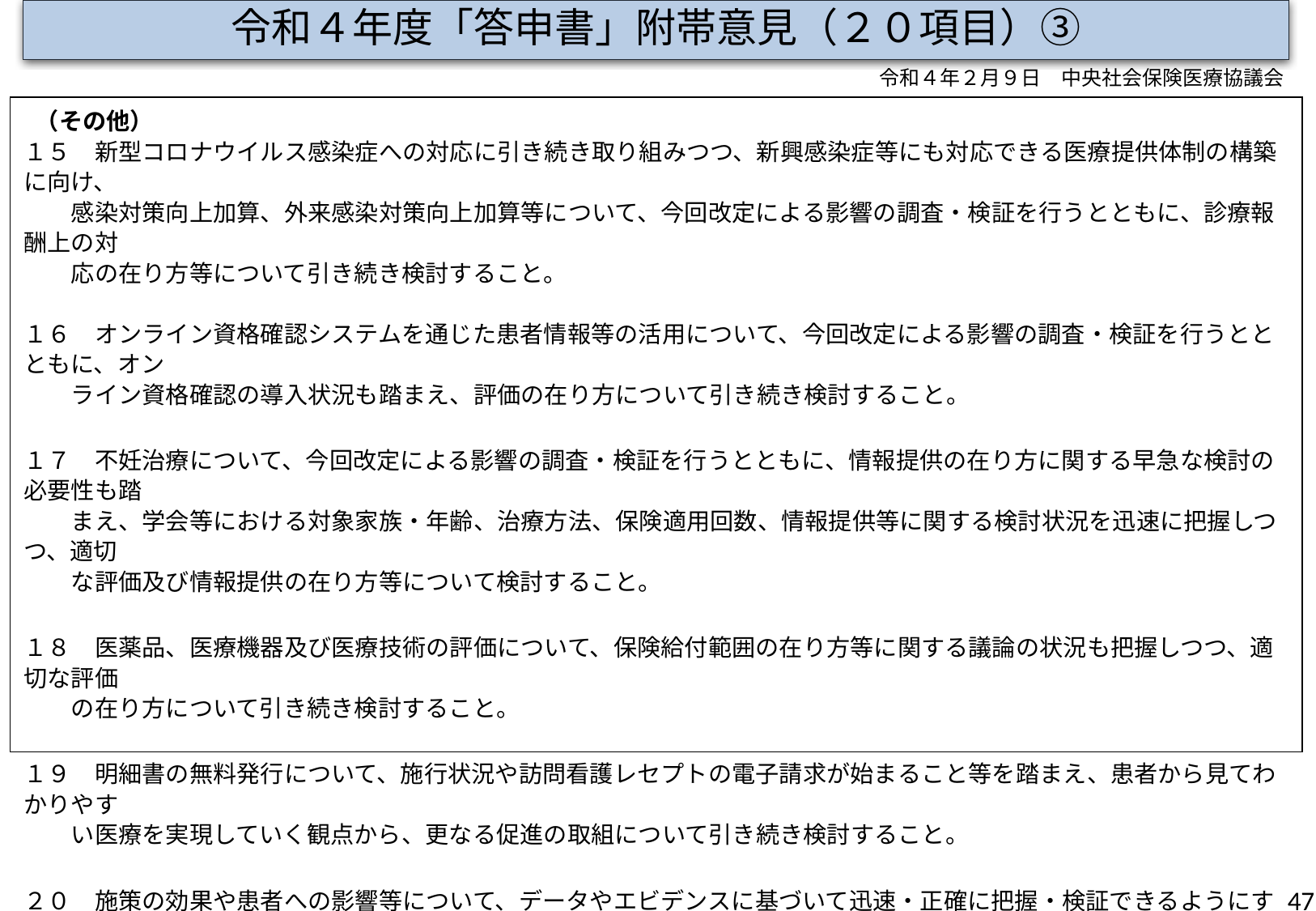

令和４年度「答申書」附帯意見（２０項目）③
令和４年２月９日　中央社会保険医療協議会

 （その他）
１５　新型コロナウイルス感染症への対応に引き続き取り組みつつ、新興感染症等にも対応できる医療提供体制の構築に向け、
　　感染対策向上加算、外来感染対策向上加算等について、今回改定による影響の調査・検証を行うとともに、診療報酬上の対
　　応の在り方等について引き続き検討すること。

１６　オンライン資格確認システムを通じた患者情報等の活用について、今回改定による影響の調査・検証を行うととともに、オン
　　ライン資格確認の導入状況も踏まえ、評価の在り方について引き続き検討すること。

１７　不妊治療について、今回改定による影響の調査・検証を行うとともに、情報提供の在り方に関する早急な検討の必要性も踏
　　まえ、学会等における対象家族・年齢、治療方法、保険適用回数、情報提供等に関する検討状況を迅速に把握しつつ、適切
　　な評価及び情報提供の在り方等について検討すること。

１８　医薬品、医療機器及び医療技術の評価について、保険給付範囲の在り方等に関する議論の状況も把握しつつ、適切な評価
　　の在り方について引き続き検討すること。

１９　明細書の無料発行について、施行状況や訪問看護レセプトの電子請求が始まること等を踏まえ、患者から見てわかりやす
　　い医療を実現していく観点から、更なる促進の取組について引き続き検討すること。

２０　施策の効果や患者への影響等について、データやエビデンスに基づいて迅速・正確に把握・検証できるようにするための方
　　策について引き続き検討すること。
47